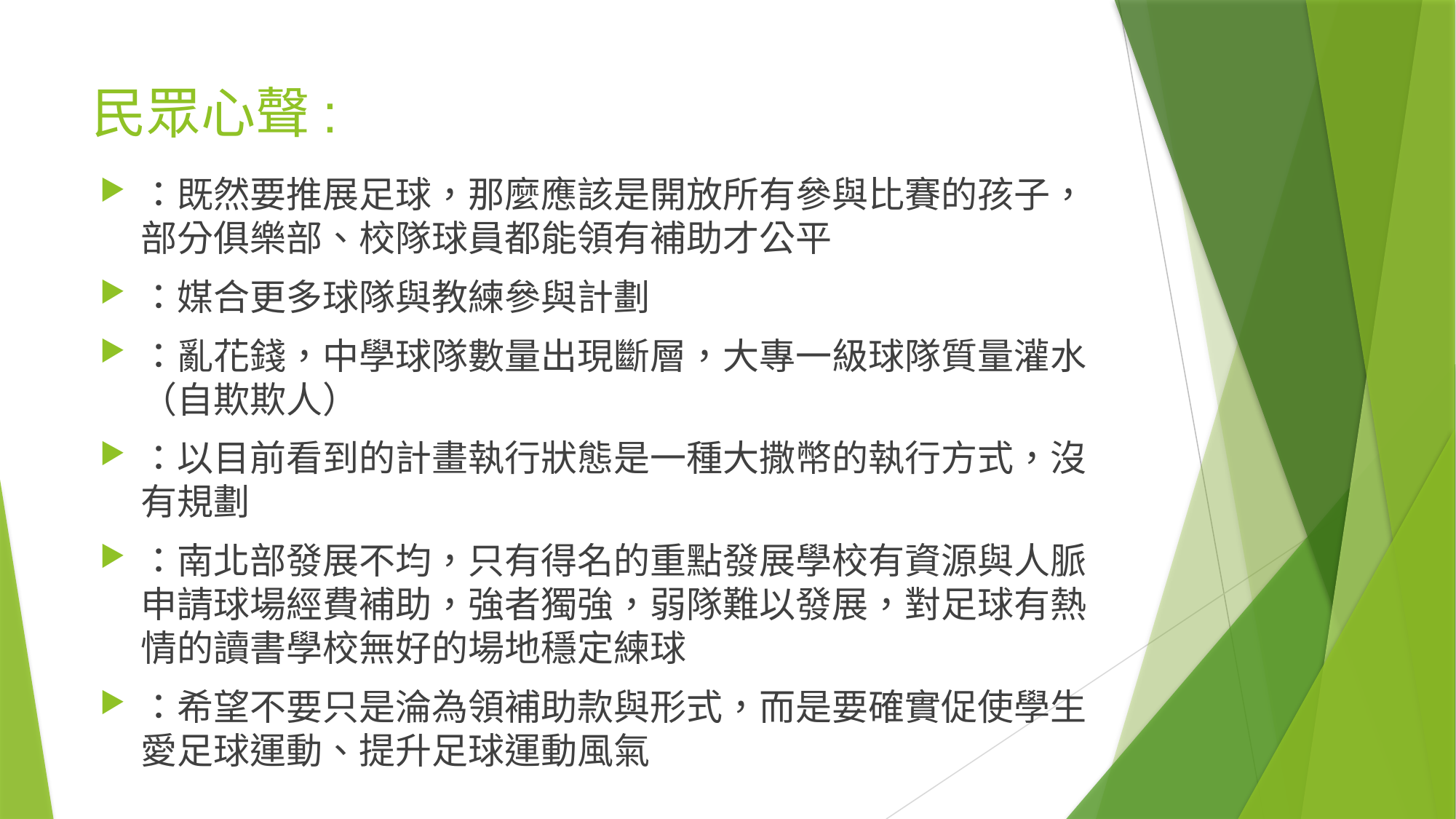

# 民眾心聲:
：既然要推展足球，那麼應該是開放所有參與比賽的孩子，部分俱樂部、校隊球員都能領有補助才公平
：媒合更多球隊與教練參與計劃
：亂花錢，中學球隊數量出現斷層，大專一級球隊質量灌水（自欺欺人）
：以目前看到的計畫執行狀態是一種大撒幣的執行方式，沒有規劃
：南北部發展不均，只有得名的重點發展學校有資源與人脈申請球場經費補助，強者獨強，弱隊難以發展，對足球有熱情的讀書學校無好的場地穩定練球
：希望不要只是淪為領補助款與形式，而是要確實促使學生愛足球運動、提升足球運動風氣